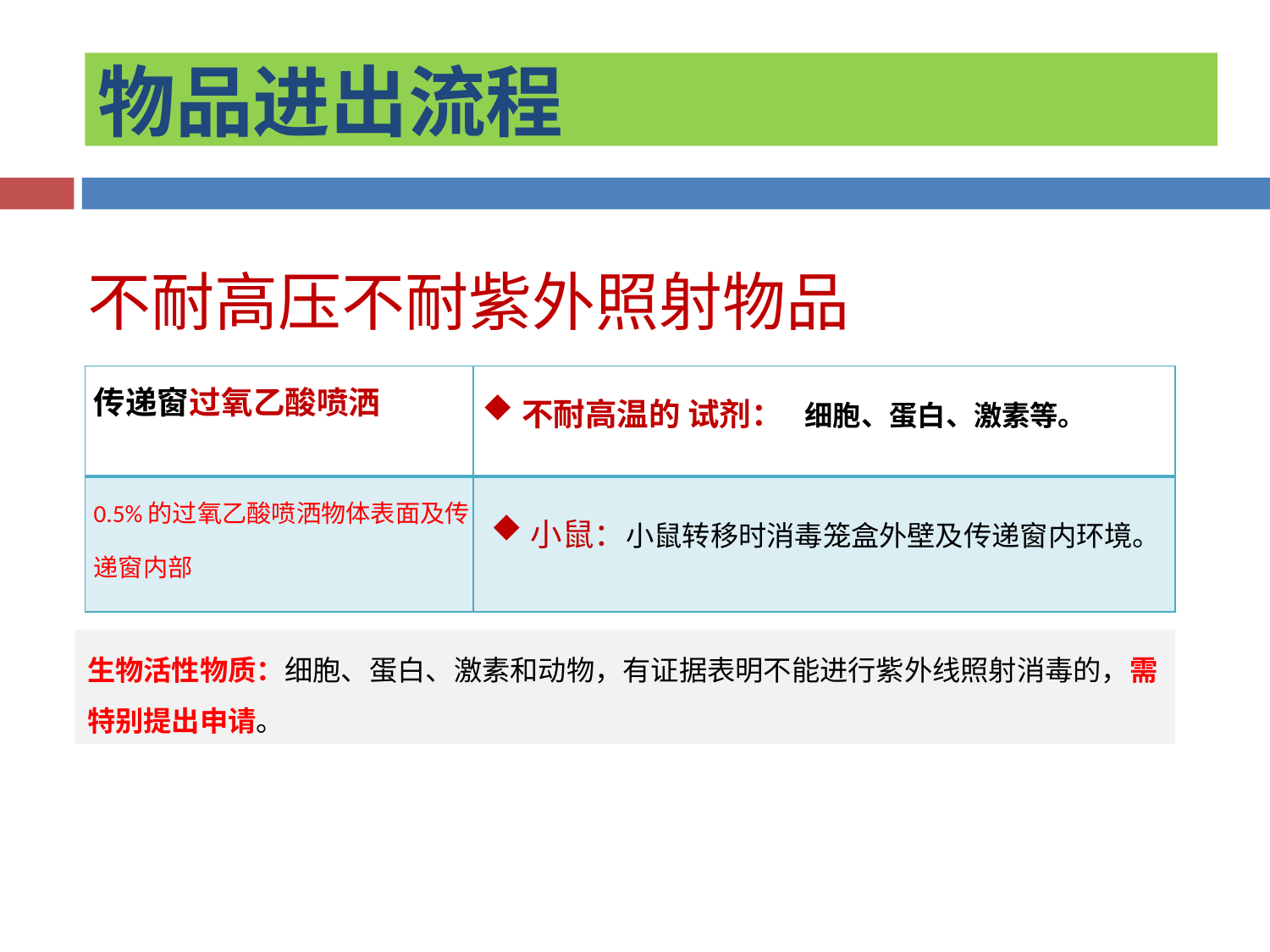

物品进出流程
不耐高压不耐紫外照射物品
| 传递窗过氧乙酸喷洒 | 不耐高温的 试剂： 细胞、蛋白、激素等。 |
| --- | --- |
| 0.5%的过氧乙酸喷洒物体表面及传递窗内部 | 小鼠：小鼠转移时消毒笼盒外壁及传递窗内环境。 |
生物活性物质：细胞、蛋白、激素和动物，有证据表明不能进行紫外线照射消毒的，需特别提出申请。